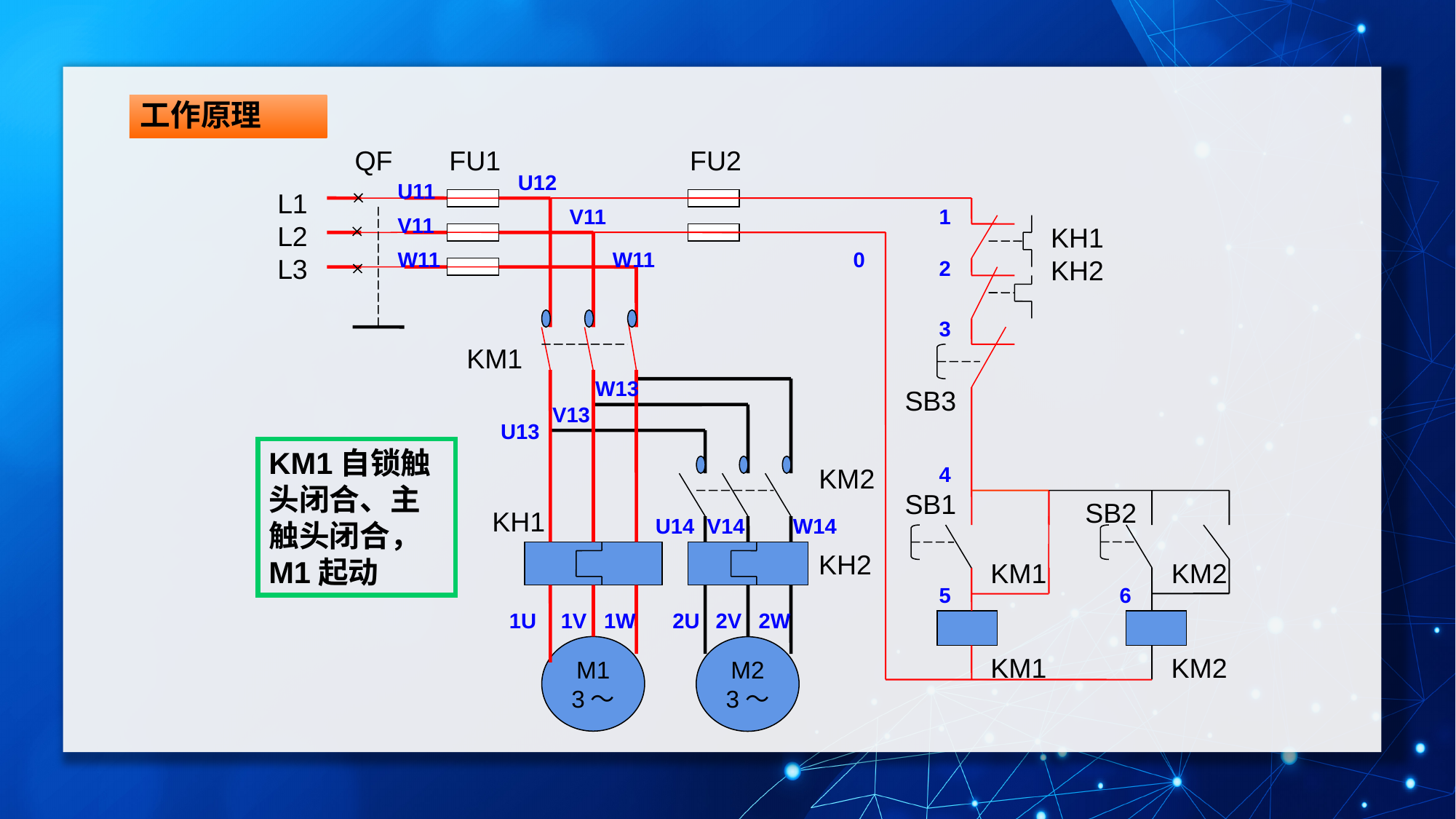

工作原理
QF
FU1
FU2
U12
U11
L1L2L3

V11

1

V11

KH1
KH2

W11
W11
0

2

3

KM1

W13

SB3

V13

U13

KM1自锁触头闭合、主触头闭合，M1起动
KM2
4
SB1

SB2

KH1
U14
V14
W14

KH2

KM1
KM2

5
6

1U
1V
1W
2U
2V
2W

M1
3～
M2
3～

KM1

KM2